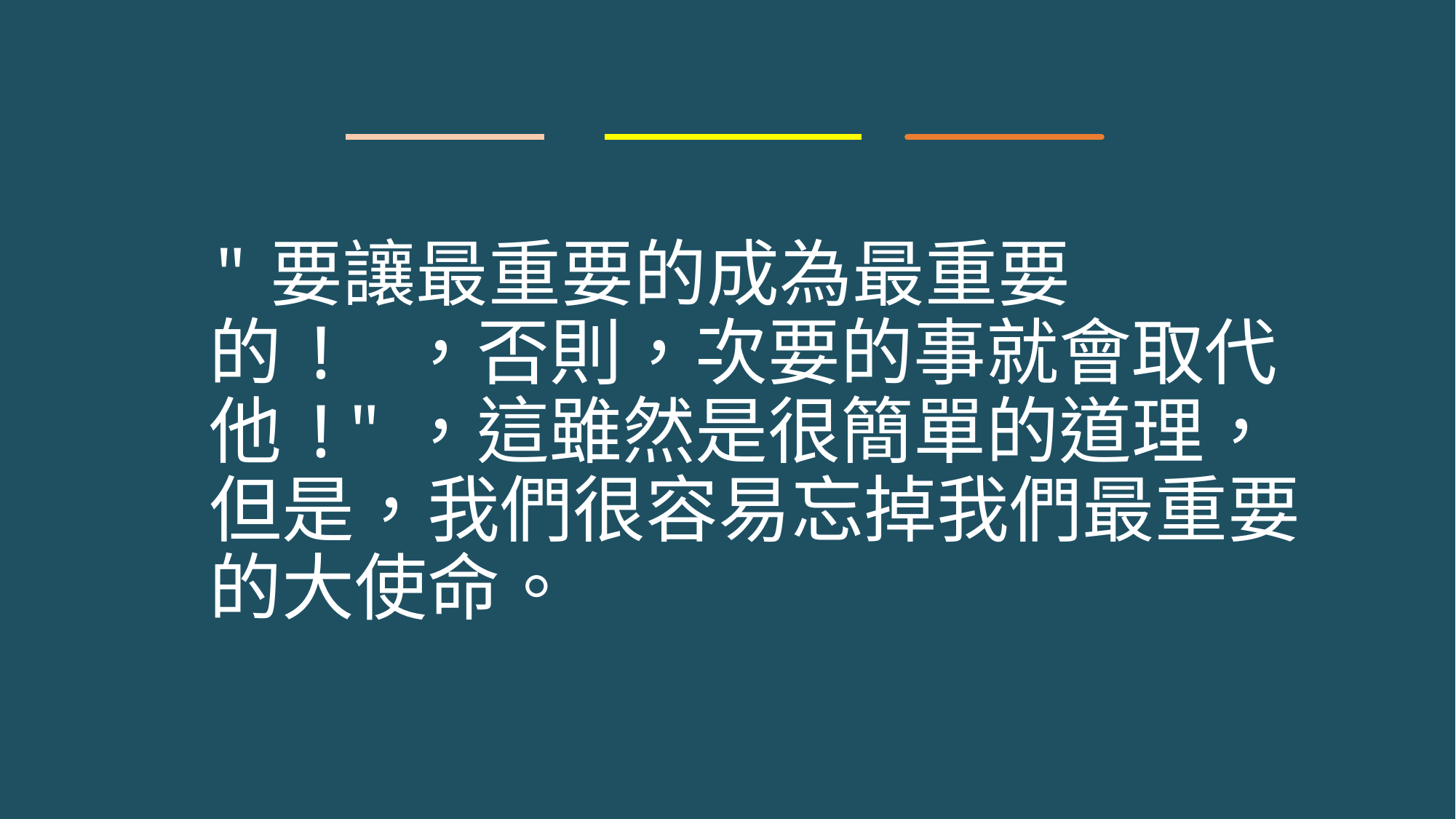

"要讓最重要的成為最重要的! ，否則，次要的事就會取代他!"，這雖然是很簡單的道理，但是，我們很容易忘掉我們最重要的大使命。